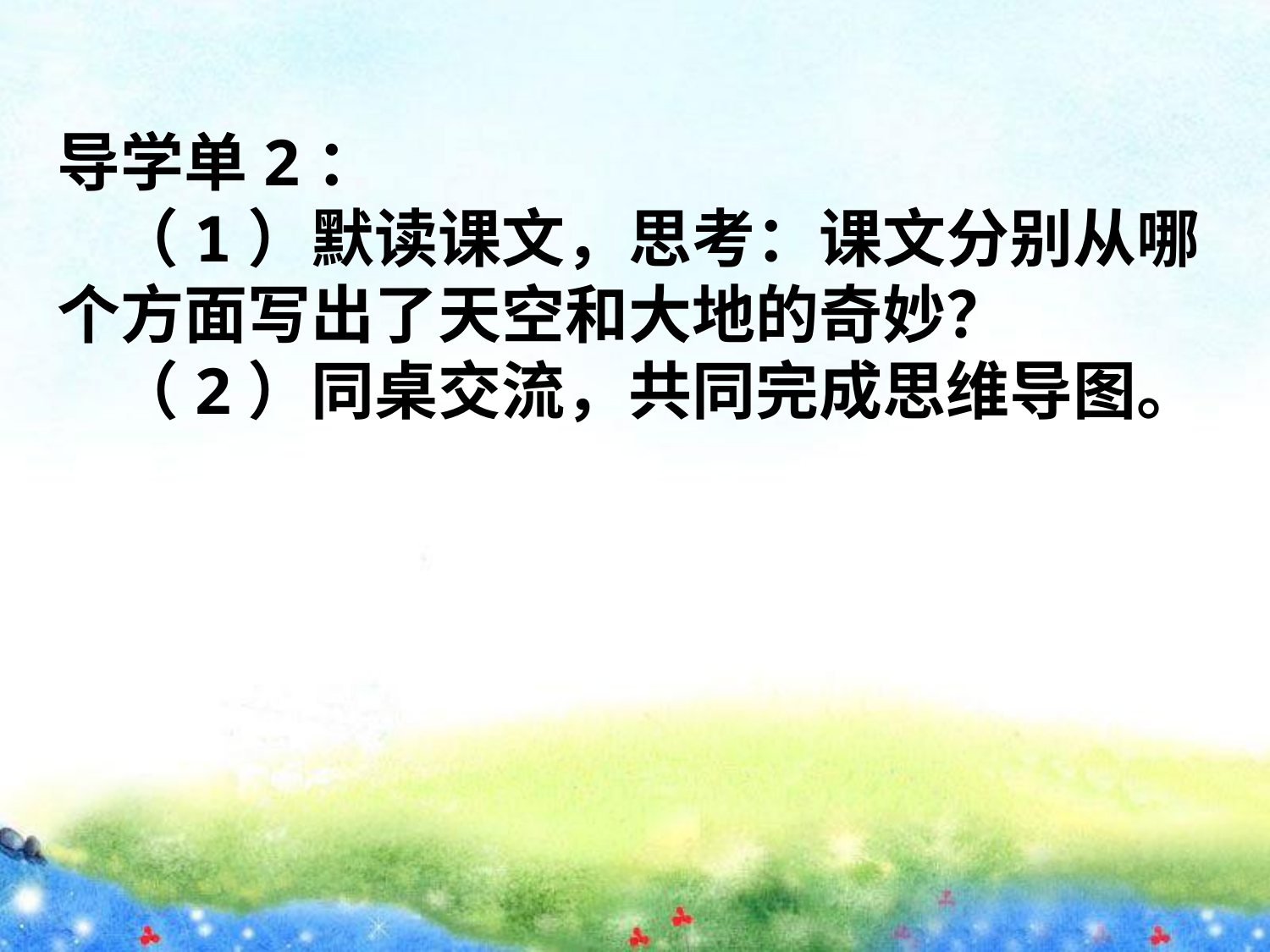

导学单2：
   （1）默读课文，思考：课文分别从哪个方面写出了天空和大地的奇妙？
   （2）同桌交流，共同完成思维导图。